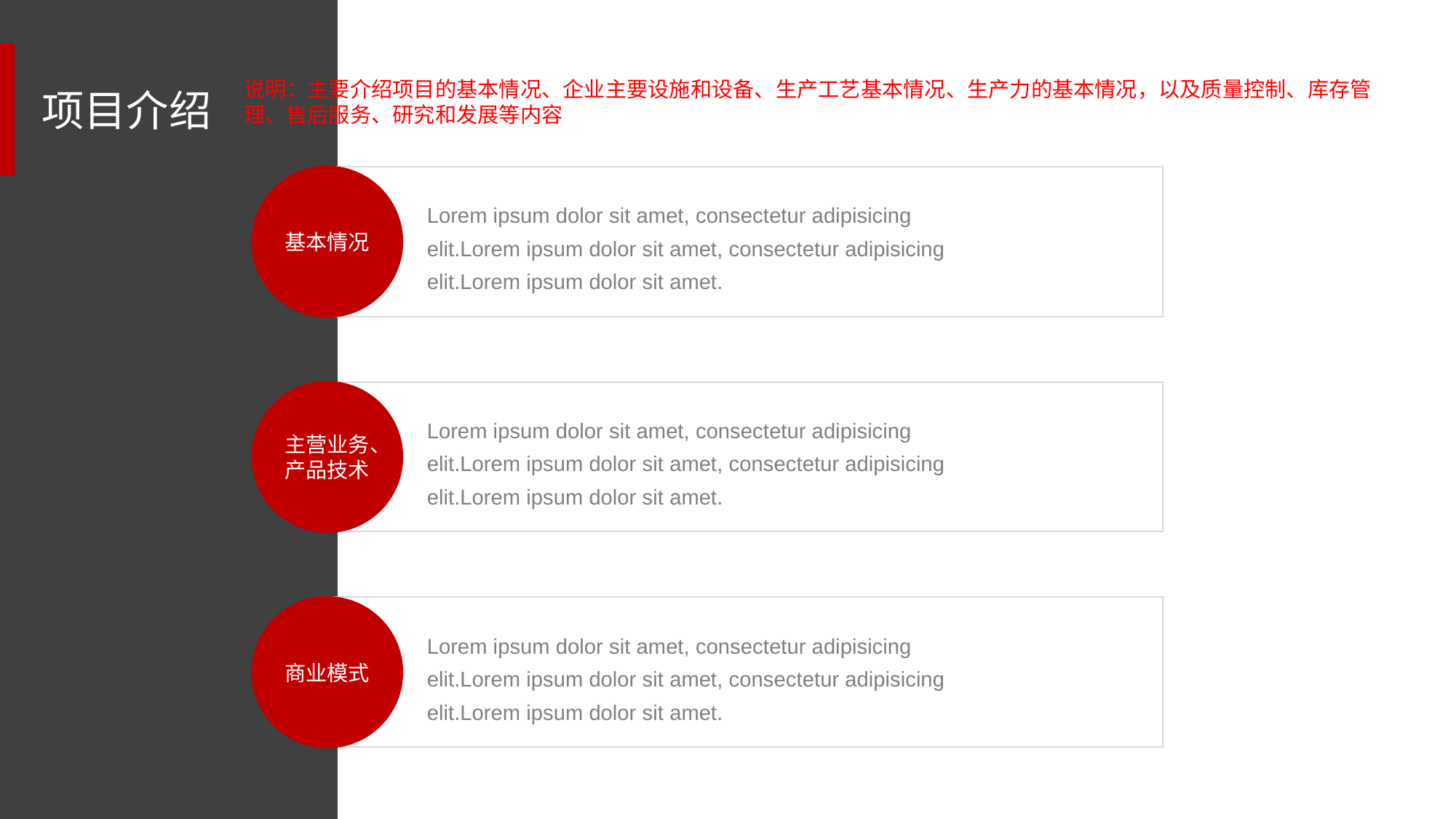

说明：主要介绍项目的基本情况、企业主要设施和设备、生产工艺基本情况、生产力的基本情况，以及质量控制、库存管理、售后服务、研究和发展等内容
项目介绍
基本情况

Lorem ipsum dolor sit amet, consectetur adipisicing elit.Lorem ipsum dolor sit amet, consectetur adipisicing elit.Lorem ipsum dolor sit amet.
主营业务、
产品技术

Lorem ipsum dolor sit amet, consectetur adipisicing elit.Lorem ipsum dolor sit amet, consectetur adipisicing elit.Lorem ipsum dolor sit amet.
商业模式

Lorem ipsum dolor sit amet, consectetur adipisicing elit.Lorem ipsum dolor sit amet, consectetur adipisicing elit.Lorem ipsum dolor sit amet.